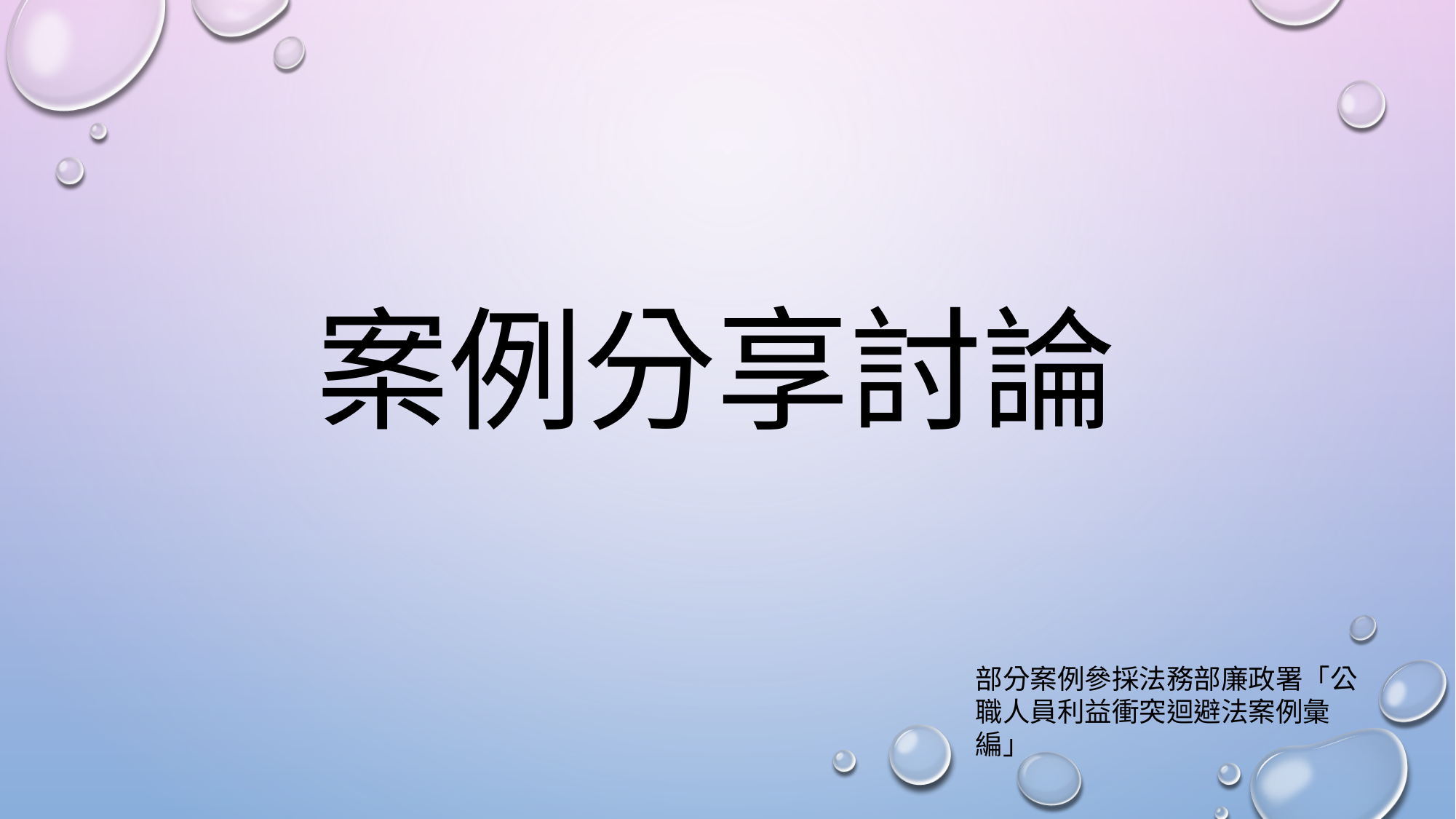

案例分享討論

部分案例參採法務部廉政署「公職人員利益衝突迴避法案例彙編」